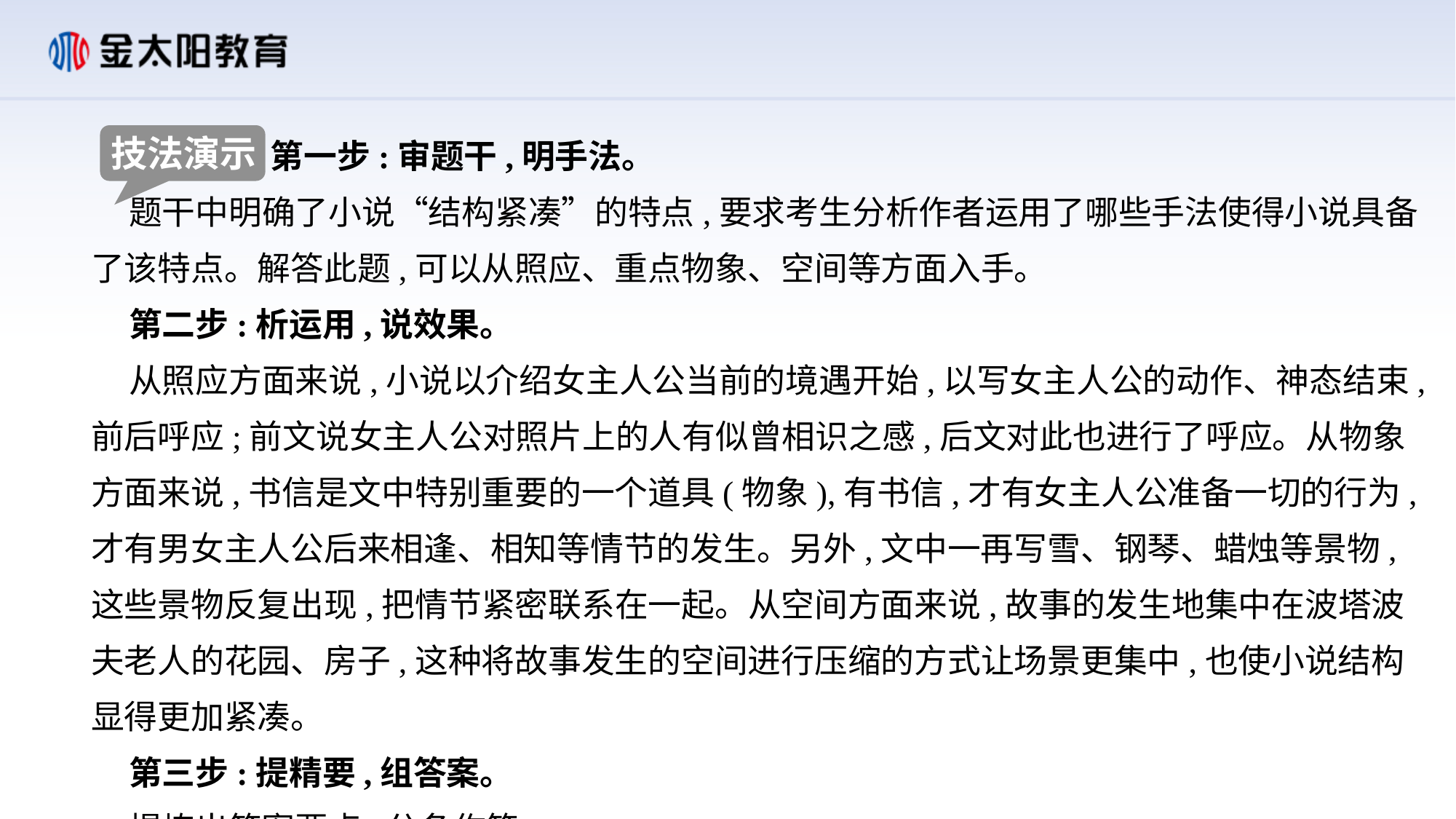

第一步:审题干,明手法。
    题干中明确了小说“结构紧凑”的特点,要求考生分析作者运用了哪些手法使得小说具备了该特点。解答此题,可以从照应、重点物象、空间等方面入手。
    第二步:析运用,说效果。
    从照应方面来说,小说以介绍女主人公当前的境遇开始,以写女主人公的动作、神态结束,前后呼应;前文说女主人公对照片上的人有似曾相识之感,后文对此也进行了呼应。从物象方面来说,书信是文中特别重要的一个道具(物象),有书信,才有女主人公准备一切的行为,才有男女主人公后来相逢、相知等情节的发生。另外,文中一再写雪、钢琴、蜡烛等景物,这些景物反复出现,把情节紧密联系在一起。从空间方面来说,故事的发生地集中在波塔波夫老人的花园、房子,这种将故事发生的空间进行压缩的方式让场景更集中,也使小说结构显得更加紧凑。
    第三步:提精要,组答案。
    提炼出答案要点,分条作答。